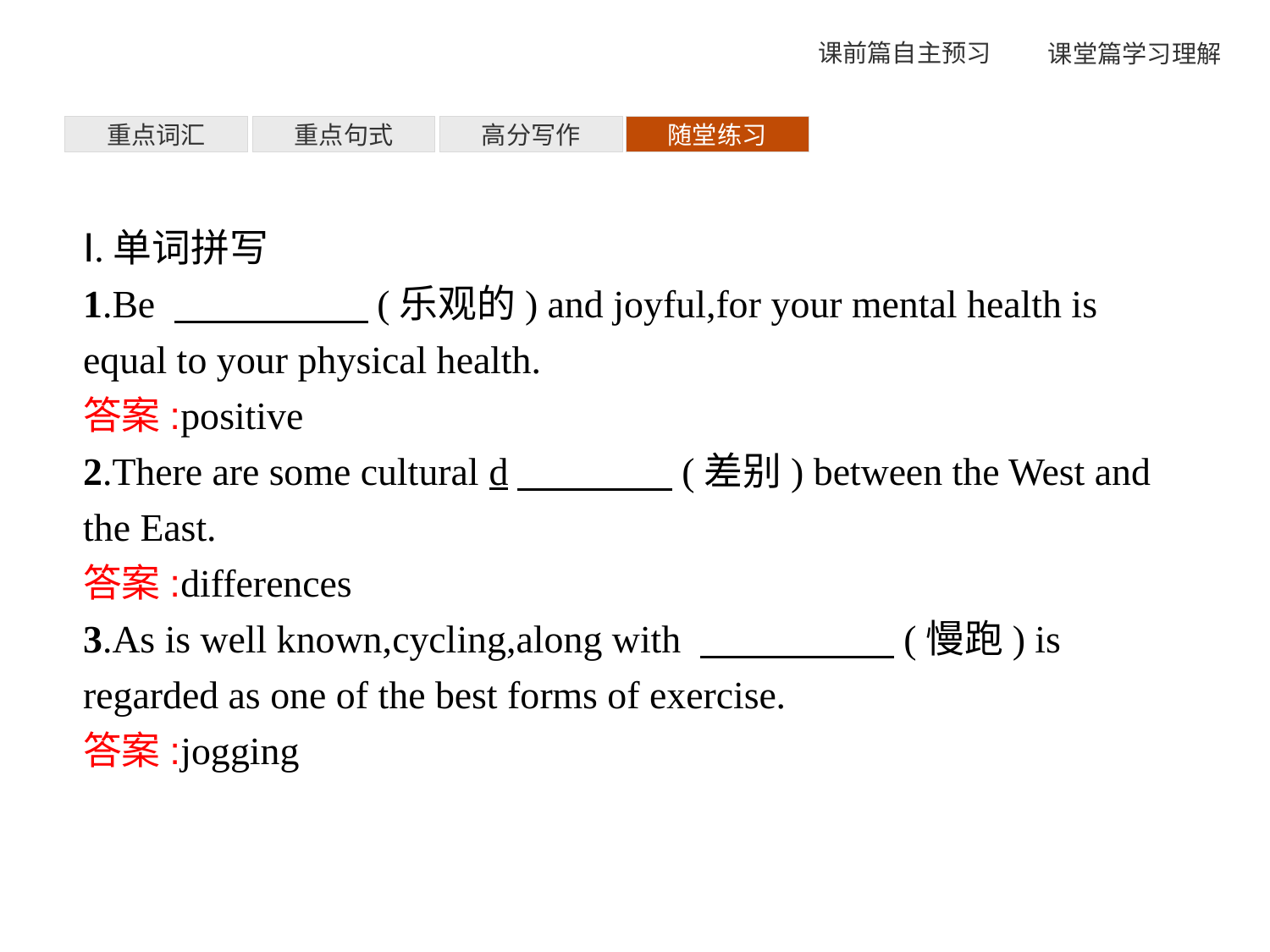

重点词汇
重点句式
高分写作
随堂练习
Ⅰ.单词拼写
1.Be 　　　　　(乐观的) and joyful,for your mental health is equal to your physical health.
答案:positive
2.There are some cultural d　　　　(差别) between the West and the East.
答案:differences
3.As is well known,cycling,along with 　　　　　(慢跑) is regarded as one of the best forms of exercise.
答案:jogging